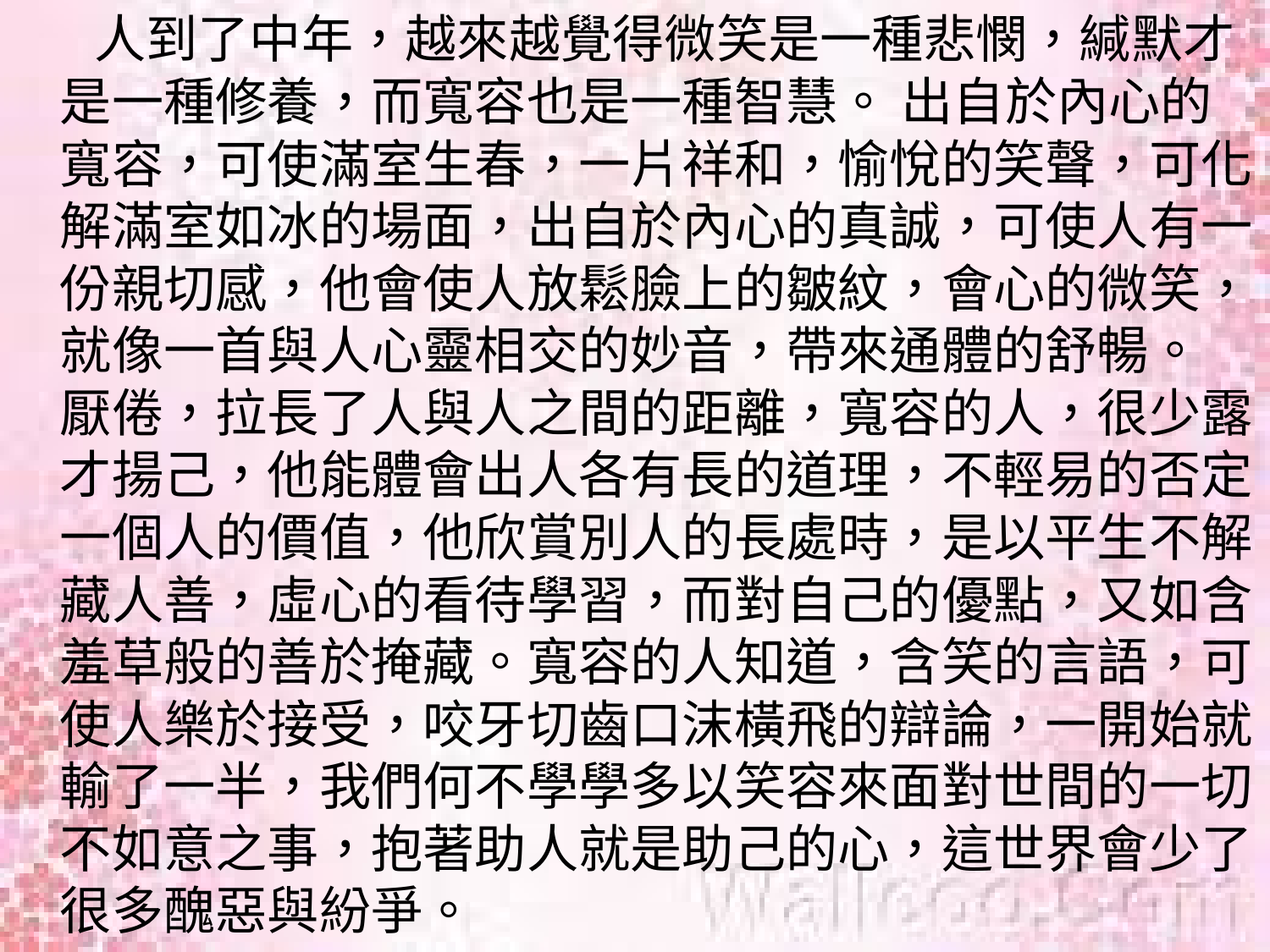

人到了中年，越來越覺得微笑是一種悲憫，緘默才是一種修養，而寬容也是一種智慧。 出自於內心的寬容，可使滿室生春，一片祥和，愉悅的笑聲，可化解滿室如冰的場面，出自於內心的真誠，可使人有一份親切感，他會使人放鬆臉上的皺紋，會心的微笑，就像一首與人心靈相交的妙音，帶來通體的舒暢。 厭倦，拉長了人與人之間的距離，寬容的人，很少露才揚己，他能體會出人各有長的道理，不輕易的否定一個人的價值，他欣賞別人的長處時，是以平生不解藏人善，虛心的看待學習，而對自己的優點，又如含羞草般的善於掩藏。寬容的人知道，含笑的言語，可使人樂於接受，咬牙切齒口沫橫飛的辯論，一開始就輸了一半，我們何不學學多以笑容來面對世間的一切不如意之事，抱著助人就是助己的心，這世界會少了很多醜惡與紛爭。